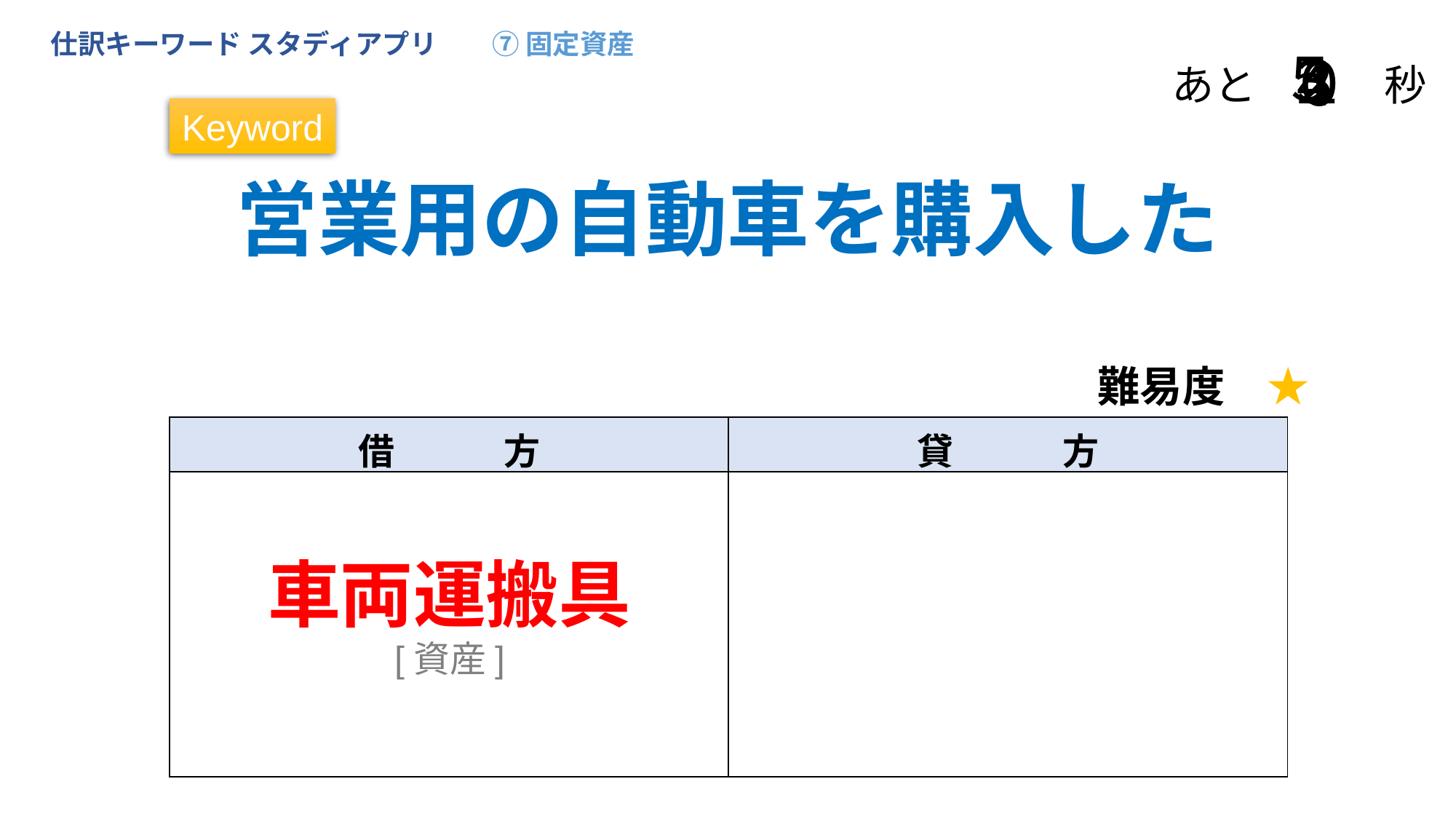

仕訳キーワード スタディアプリ　　⑦ 固定資産
５
３
２
１
４
０
あと　　　秒
Keyword
営業用の自動車を購入した
難易度　★
| 借　　　方 | 貸　　　方 |
| --- | --- |
|  |  |
車両運搬具
[資産]